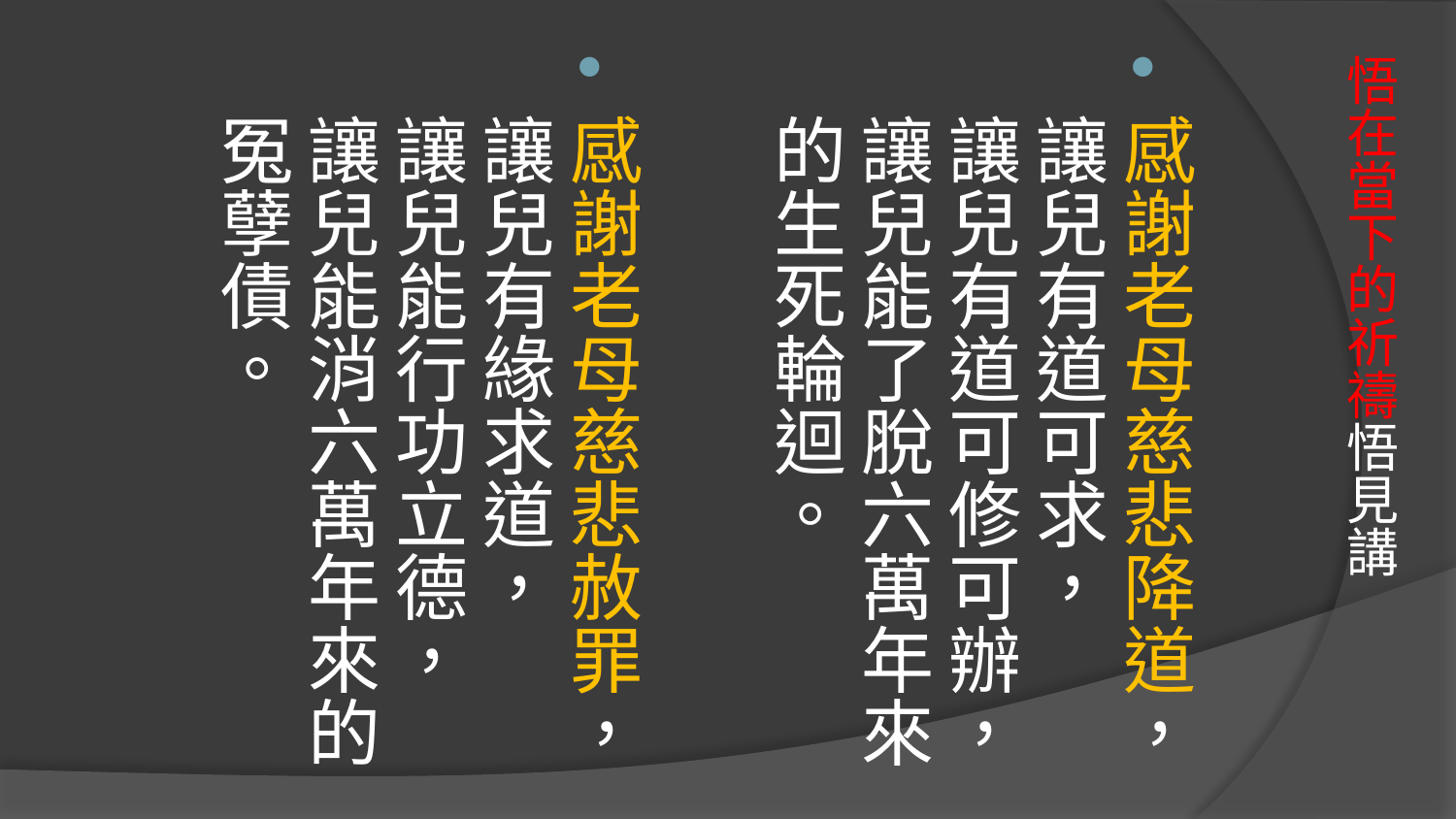

感謝老母慈悲降道，
讓兒有道可求，
讓兒有道可修可辦，
讓兒能了脫六萬年來的生死輪迴。

感謝老母慈悲赦罪，
讓兒有緣求道，
讓兒能行功立德，
讓兒能消六萬年來的冤孽債。

# 悟在當下的祈禱悟見講